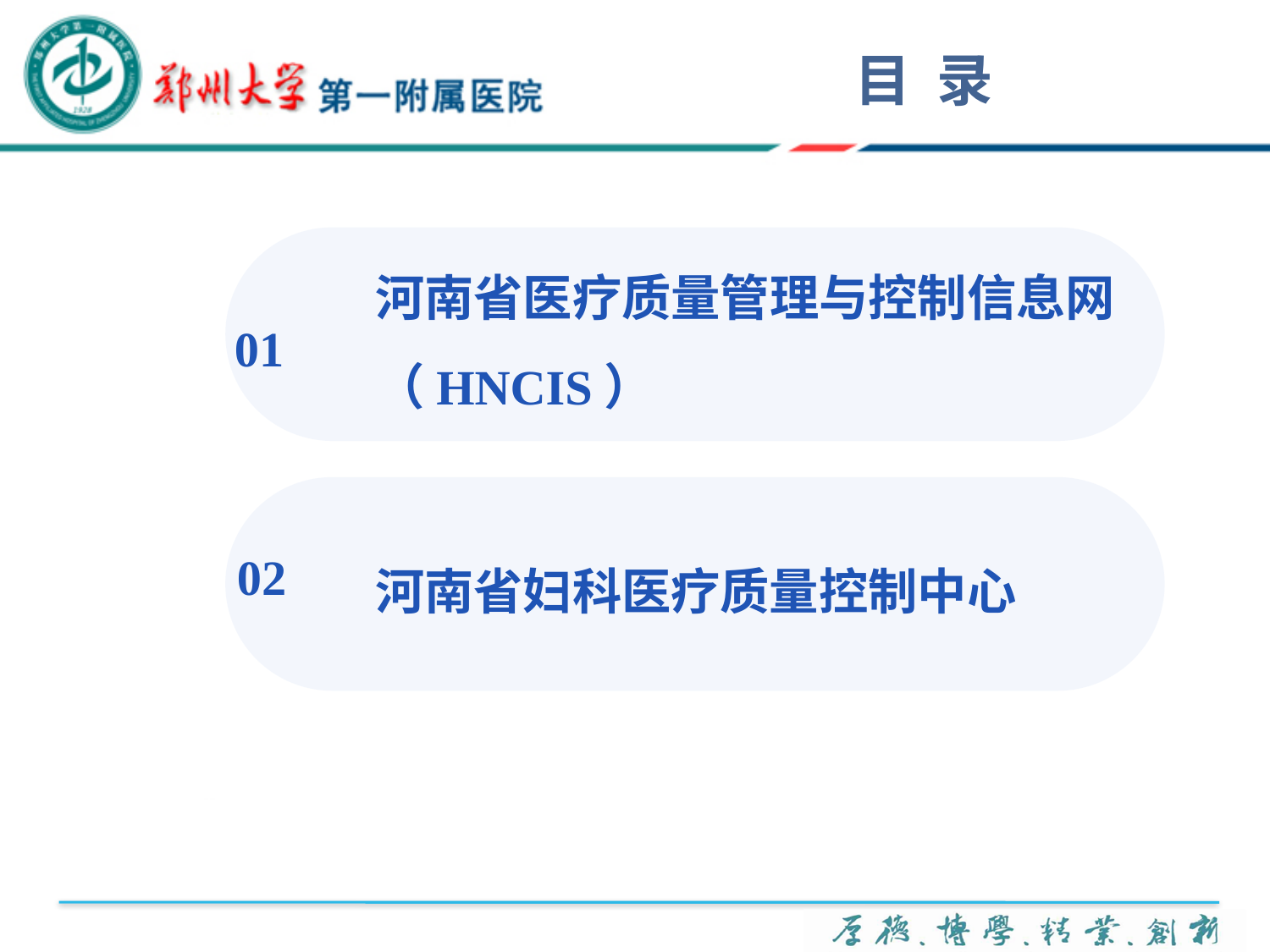

目  录

01
河南省医疗质量管理与控制信息网
（HNCIS）

河南省妇科医疗质量控制中心
02